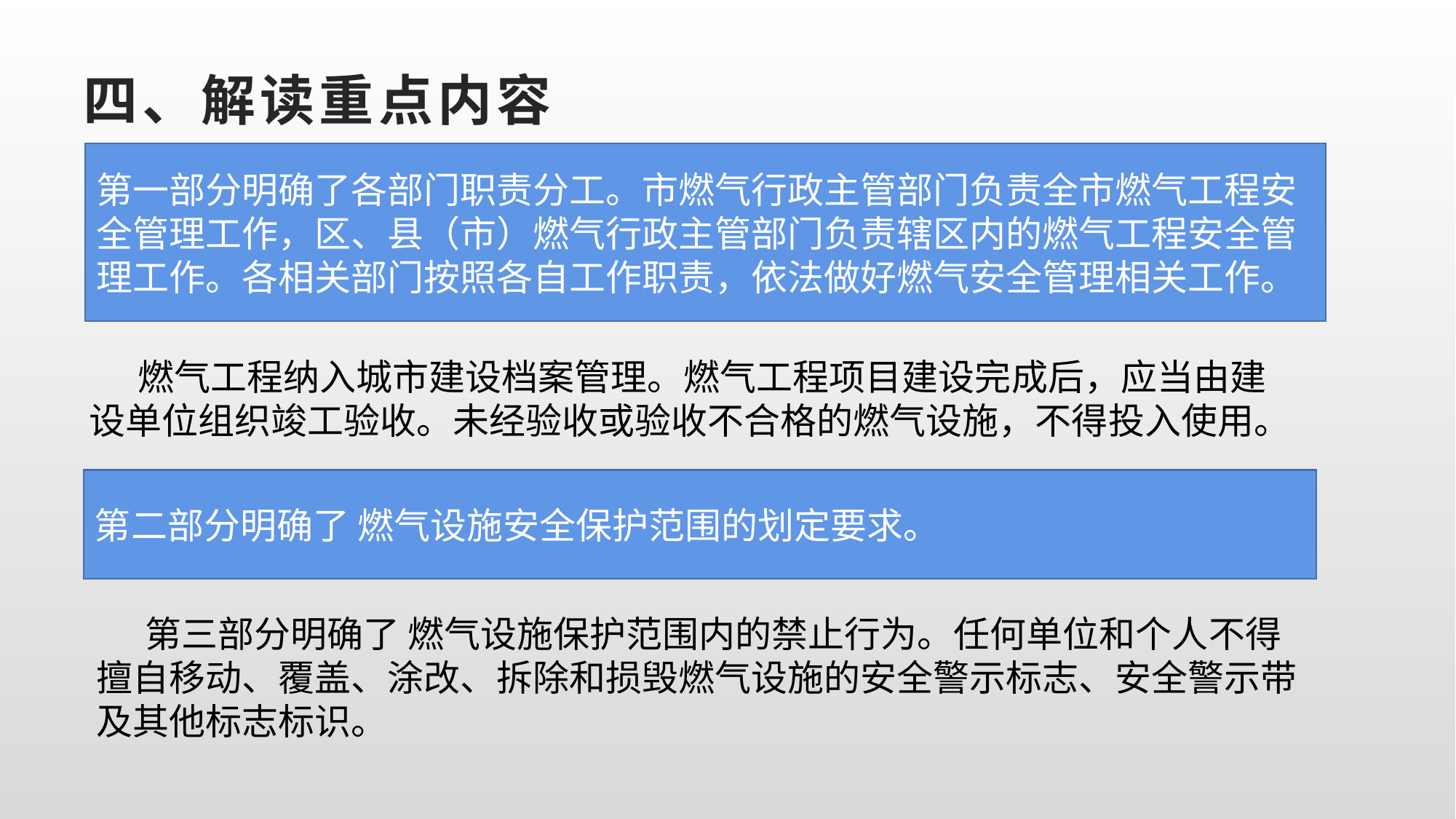

# 四、解读重点内容
第一部分明确了各部门职责分工。市燃气行政主管部门负责全市燃气工程安全管理工作，区、县（市）燃气行政主管部门负责辖区内的燃气工程安全管理工作。各相关部门按照各自工作职责，依法做好燃气安全管理相关工作。
燃气工程纳入城市建设档案管理。燃气工程项目建设完成后，应当由建设单位组织竣工验收。未经验收或验收不合格的燃气设施，不得投入使用。
第二部分明确了 燃气设施安全保护范围的划定要求。
第三部分明确了 燃气设施保护范围内的禁止行为。任何单位和个人不得擅自移动、覆盖、涂改、拆除和损毁燃气设施的安全警示标志、安全警示带及其他标志标识。